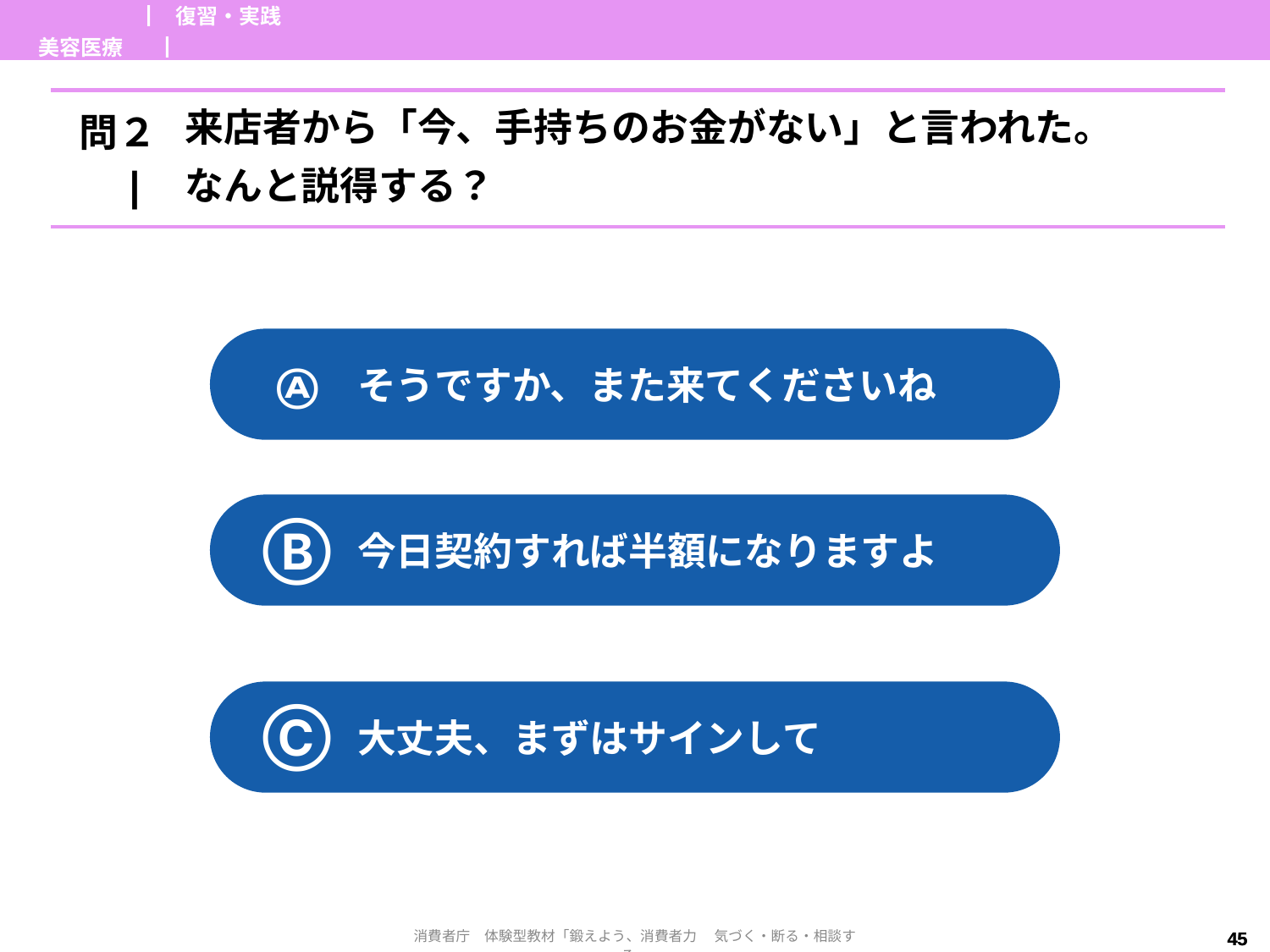

| 美容医療 | ▏復習・実践▕ |  |
| --- | --- | --- |
| 問２▕ | 来店者から「今、手持ちのお金がない」と言われた。 なんと説得する？ |
| --- | --- |

Ⓐ
そうですか、また来てくださいね

Ⓑ
今日契約すれば半額になりますよ

Ⓒ
大丈夫、まずはサインして
Ⓒ
利用規約を確認する